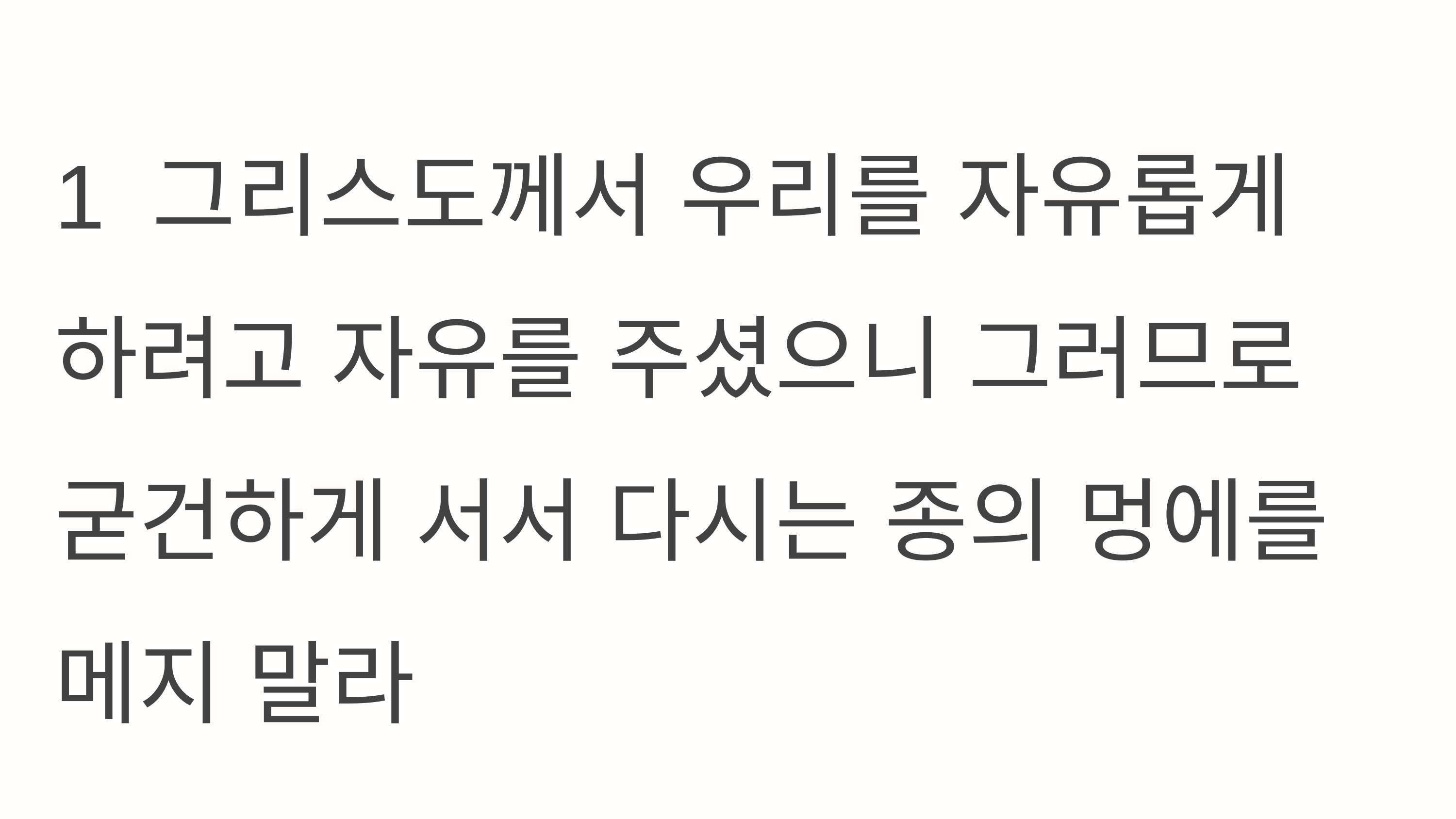

1 그리스도께서 우리를 자유롭게 하려고 자유를 주셨으니 그러므로 굳건하게 서서 다시는 종의 멍에를 메지 말라